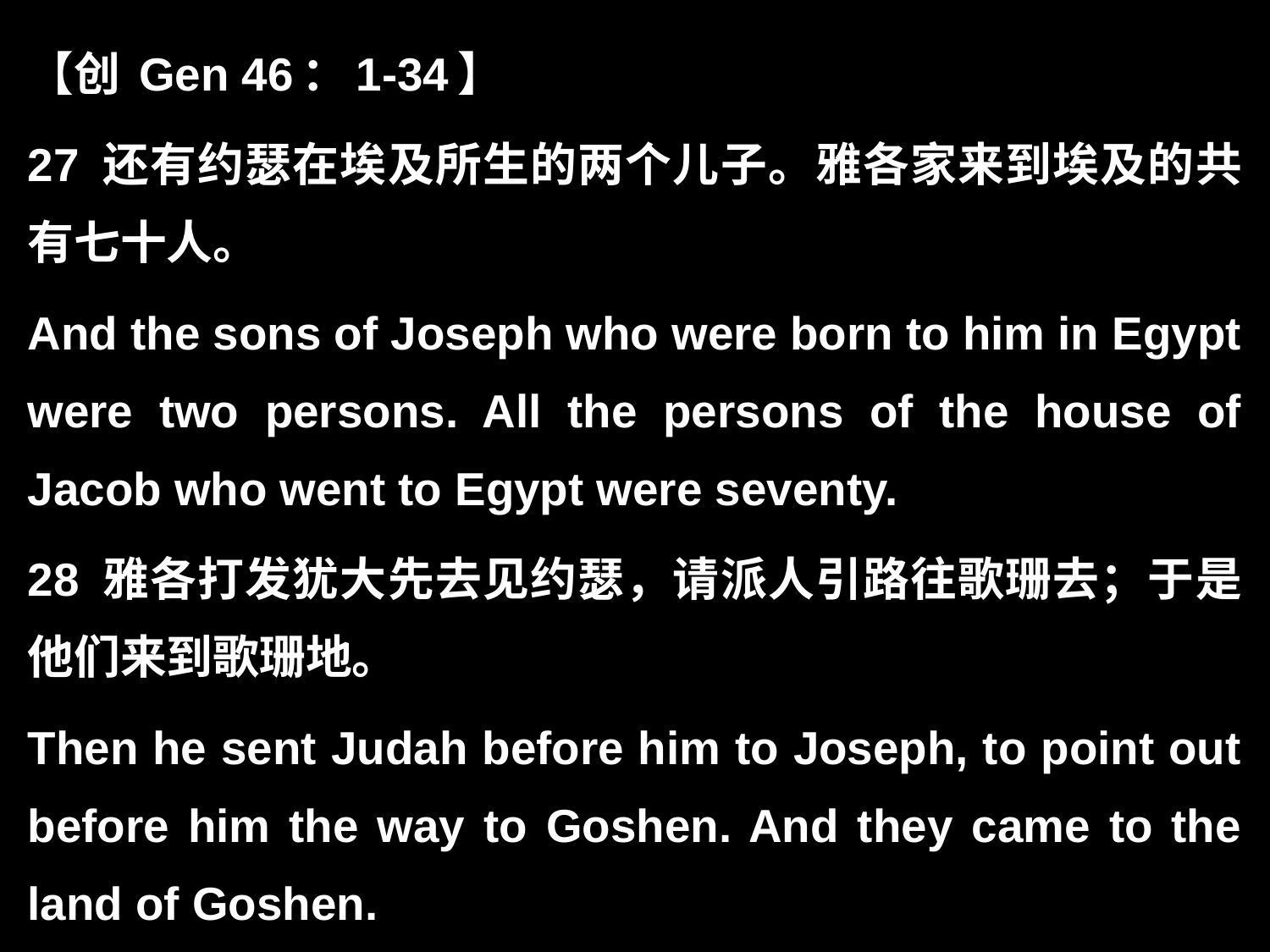

【创 Gen 46：1-34】
27 还有约瑟在埃及所生的两个儿子。雅各家来到埃及的共有七十人。
And the sons of Joseph who were born to him in Egypt were two persons. All the persons of the house of Jacob who went to Egypt were seventy.
28 雅各打发犹大先去见约瑟，请派人引路往歌珊去；于是他们来到歌珊地。
Then he sent Judah before him to Joseph, to point out before him the way to Goshen. And they came to the land of Goshen.